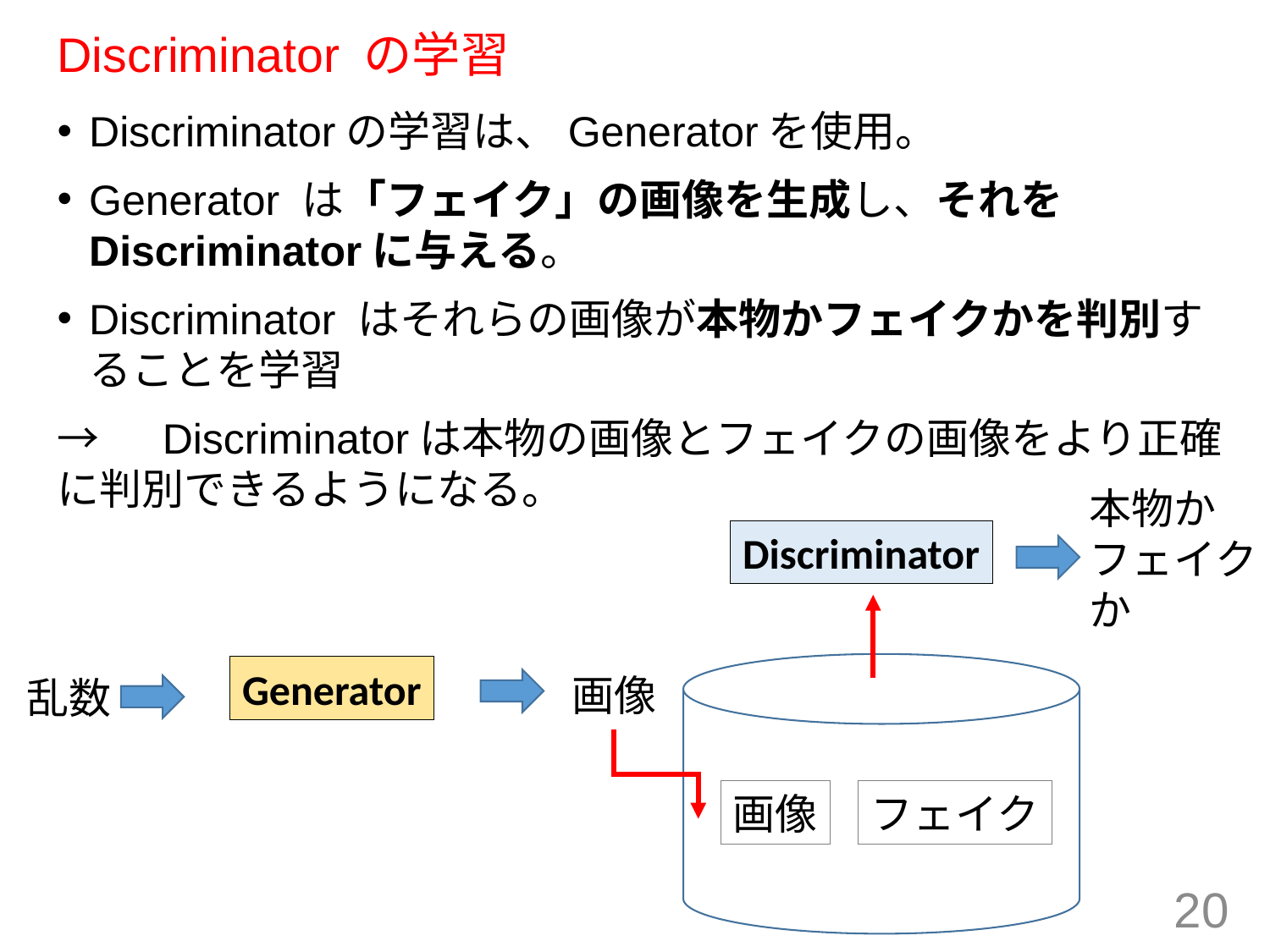

# Discriminator の学習
Discriminatorの学習は、Generatorを使用。
Generator は「フェイク」の画像を生成し、それをDiscriminatorに与える。
Discriminator はそれらの画像が本物かフェイクかを判別することを学習
→　Discriminatorは本物の画像とフェイクの画像をより正確に判別できるようになる。
本物か
フェイクか
Discriminator

Generator
画像
乱数

画像
フェイク
20